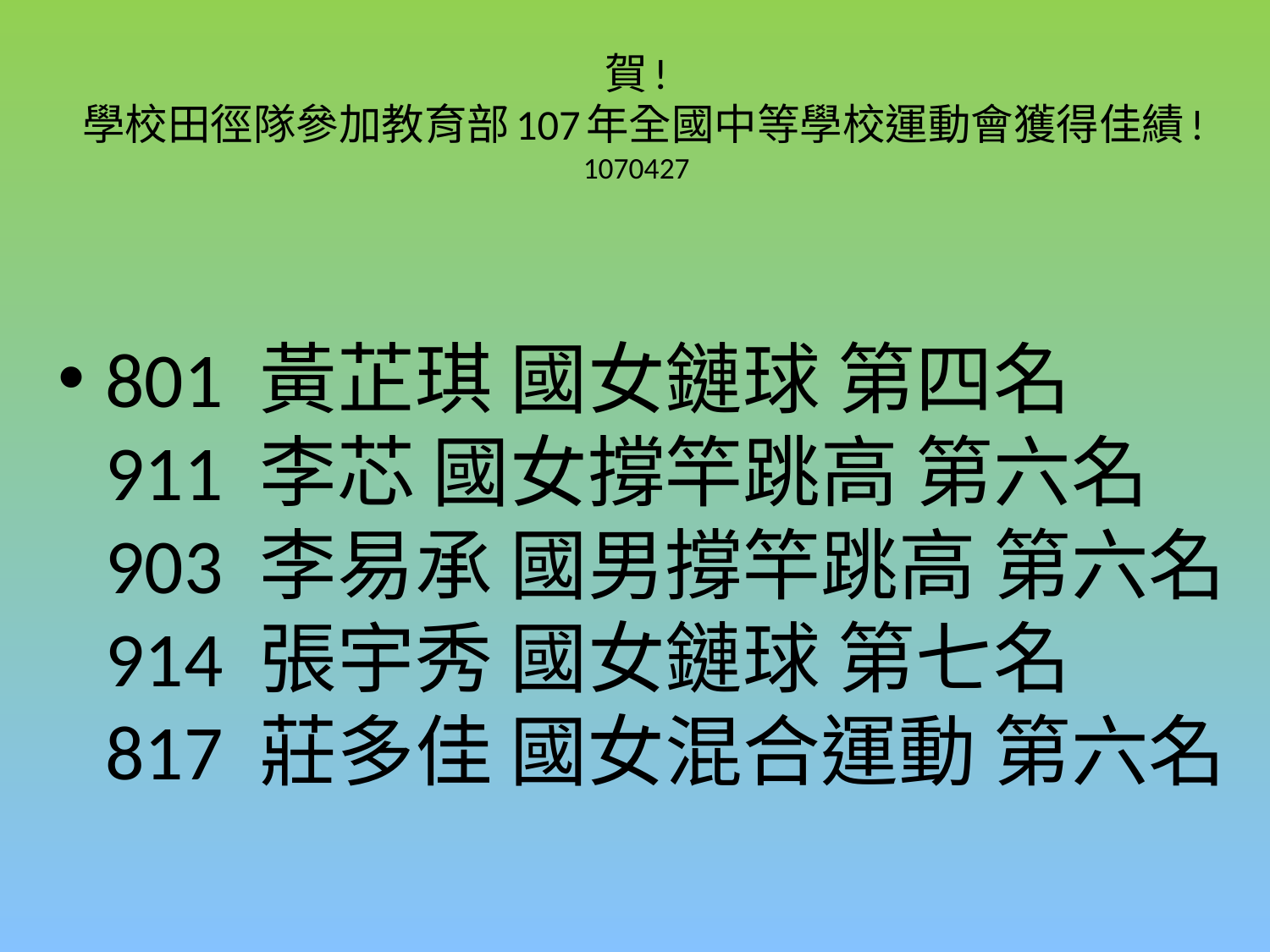

# 賀! 學校田徑隊參加教育部107年全國中等學校運動會獲得佳績!1070427
801 黃芷琪 國女鏈球 第四名
911 李芯 國女撐竿跳高 第六名
903 李易承 國男撐竿跳高 第六名
914 張宇秀 國女鏈球 第七名
817 莊多佳 國女混合運動 第六名